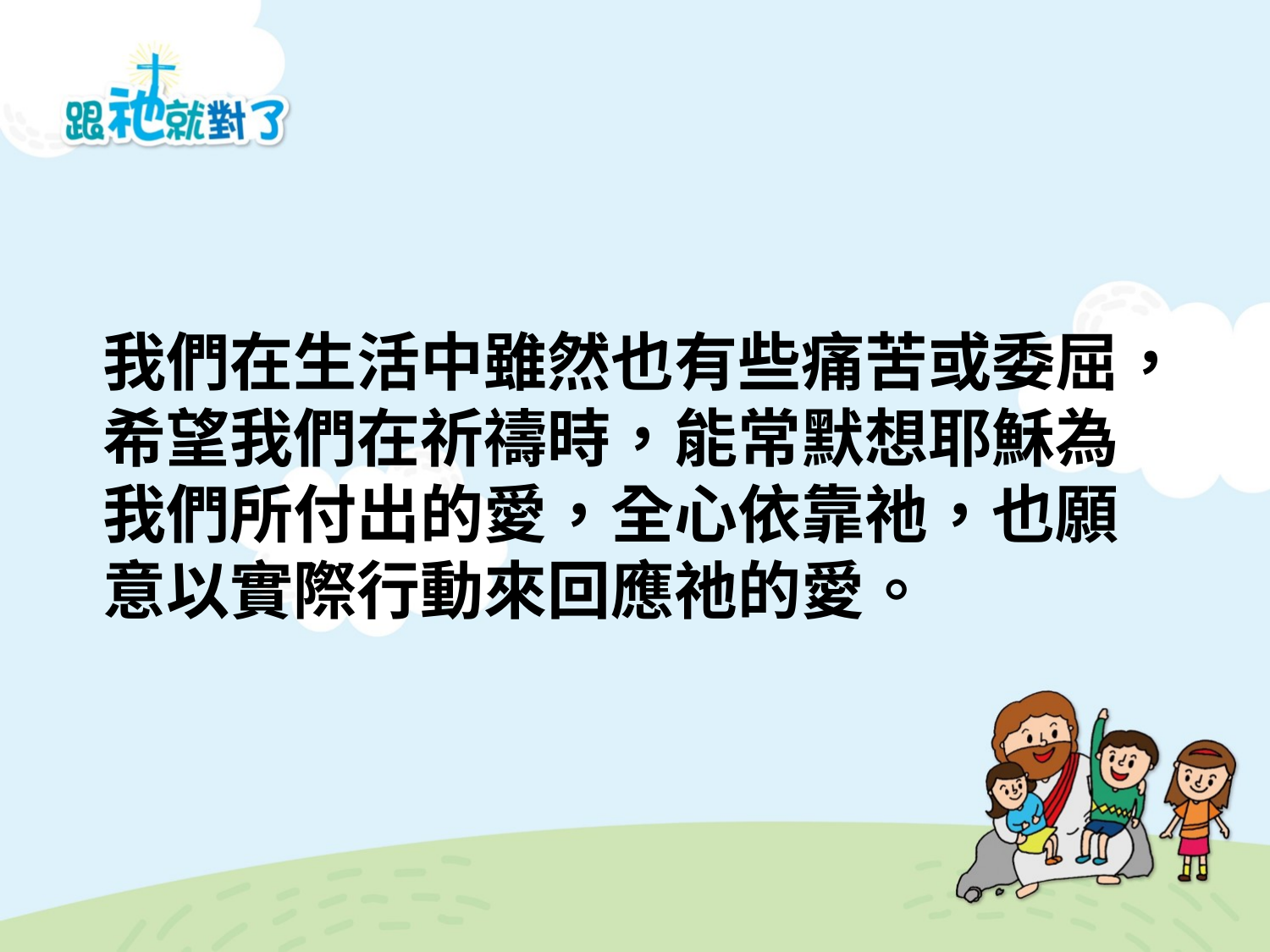

我們在生活中雖然也有些痛苦或委屈，希望我們在祈禱時，能常默想耶穌為我們所付出的愛，全心依靠祂，也願意以實際行動來回應祂的愛。